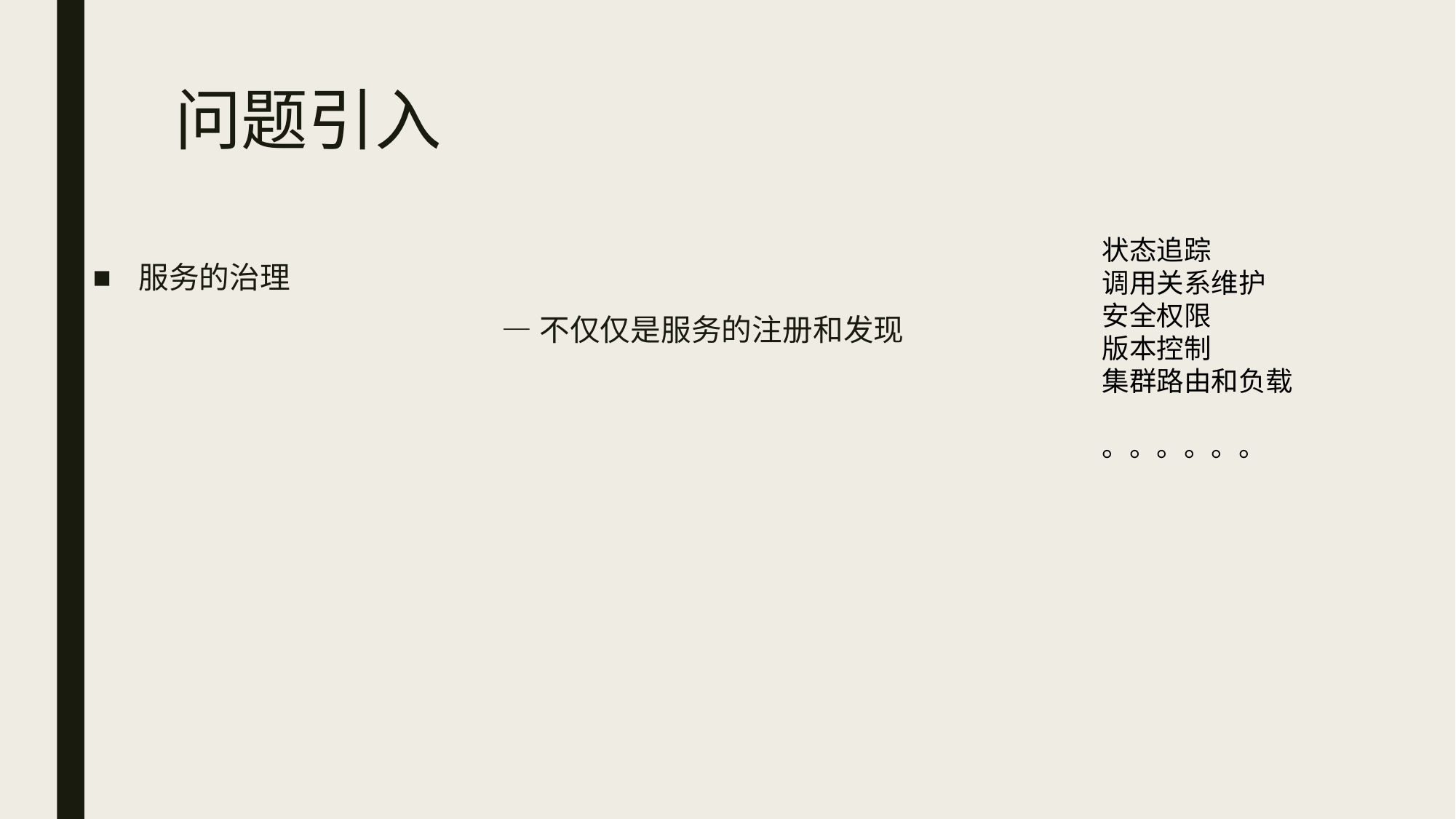

# 问题引入
状态追踪
调用关系维护
安全权限
版本控制
集群路由和负载

。。。。。。
服务的治理
—不仅仅是服务的注册和发现